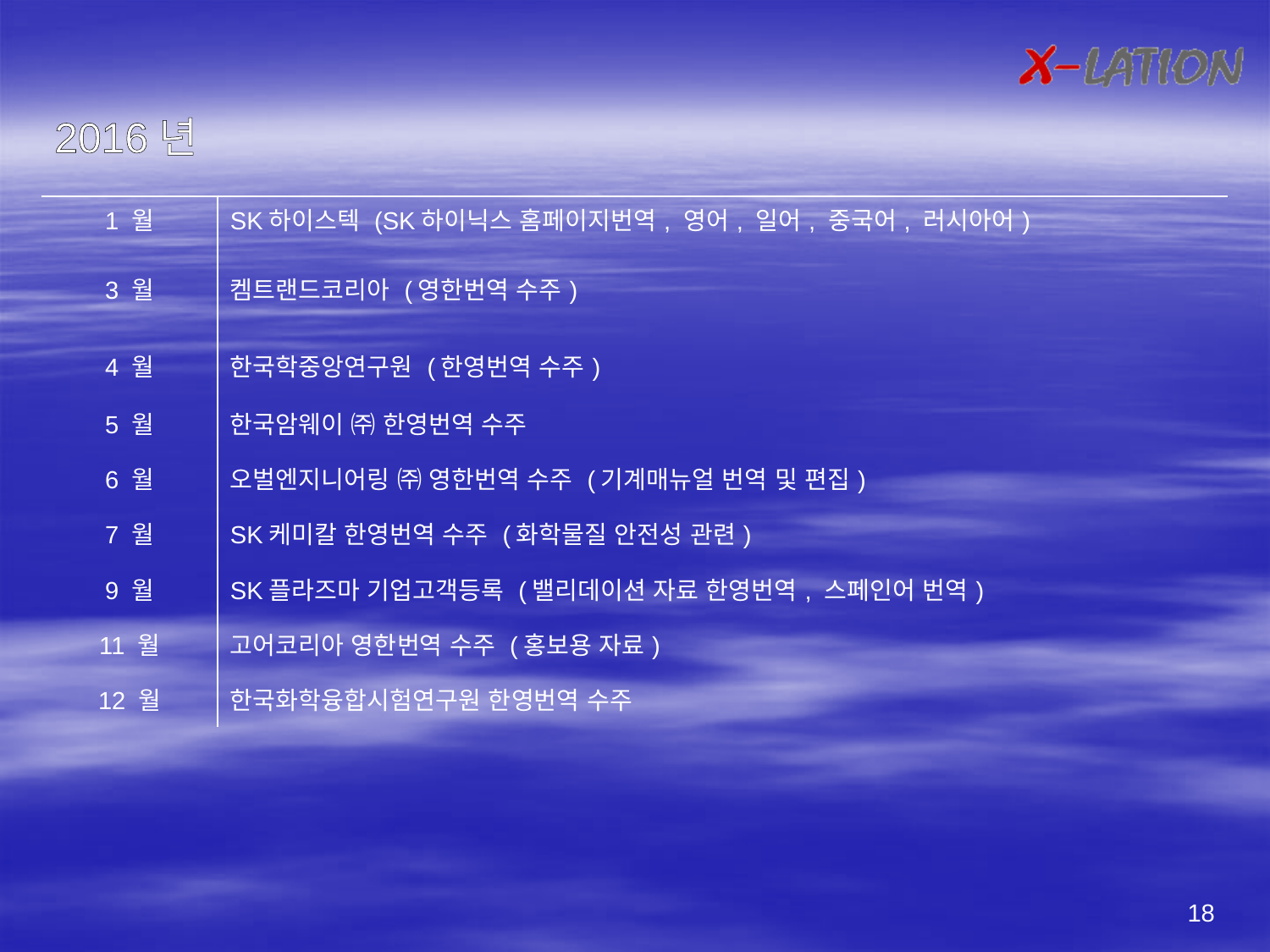

2016년
| 1 월 | SK하이스텍 (SK하이닉스 홈페이지번역, 영어, 일어, 중국어, 러시아어) |
| --- | --- |
| 3 월 | 켐트랜드코리아 (영한번역 수주) |
| 4 월 | 한국학중앙연구원 (한영번역 수주) |
| 5 월 | 한국암웨이 ㈜ 한영번역 수주 |
| 6 월 | 오벌엔지니어링 ㈜ 영한번역 수주 (기계매뉴얼 번역 및 편집) |
| 7 월 | SK케미칼 한영번역 수주 (화학물질 안전성 관련) |
| 9 월 | SK플라즈마 기업고객등록 (밸리데이션 자료 한영번역, 스페인어 번역) |
| 11 월 | 고어코리아 영한번역 수주 (홍보용 자료) |
| 12 월 | 한국화학융합시험연구원 한영번역 수주 |
18